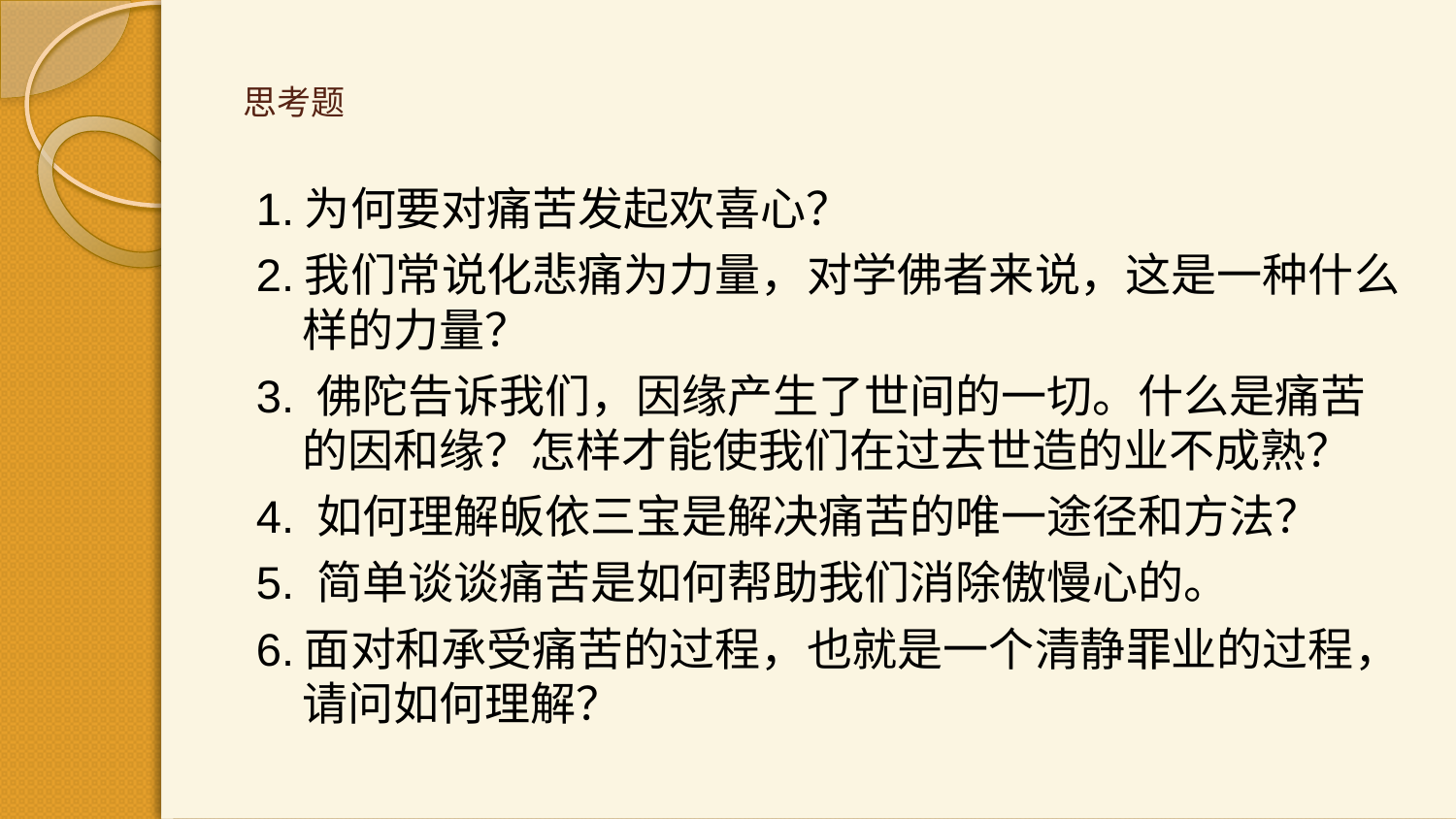

# 思考题
1.为何要对痛苦发起欢喜心？
2.我们常说化悲痛为力量，对学佛者来说，这是一种什么样的力量？
3. 佛陀告诉我们，因缘产生了世间的一切。什么是痛苦的因和缘？怎样才能使我们在过去世造的业不成熟？
4. 如何理解皈依三宝是解决痛苦的唯一途径和方法？
5. 简单谈谈痛苦是如何帮助我们消除傲慢心的。
6.面对和承受痛苦的过程，也就是一个清静罪业的过程，请问如何理解？